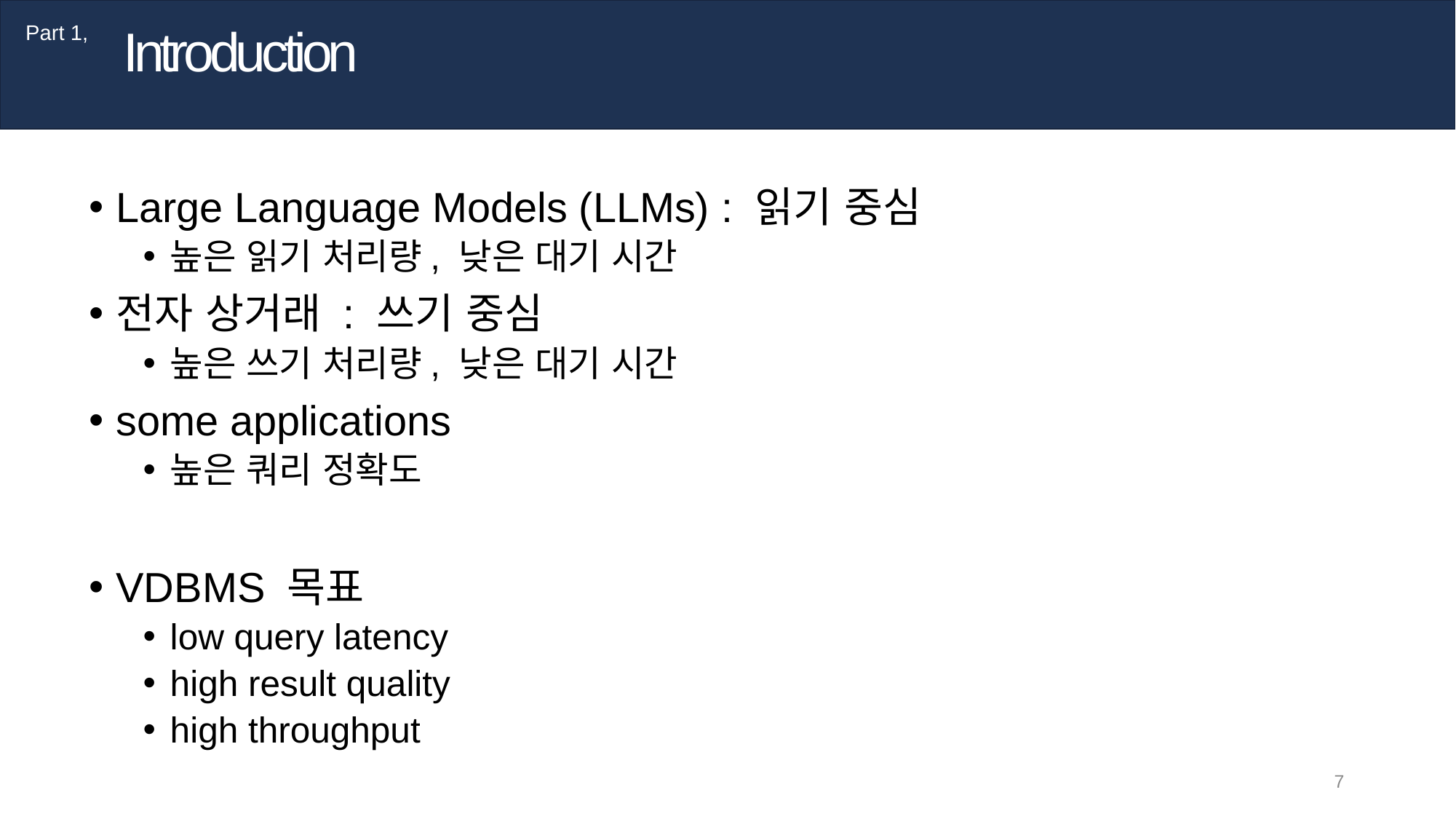

Introduction
Part 1,
Large Language Models (LLMs) : 읽기 중심
높은 읽기 처리량, 낮은 대기 시간
전자 상거래 : 쓰기 중심
높은 쓰기 처리량, 낮은 대기 시간
some applications
높은 쿼리 정확도

VDBMS 목표
low query latency
high result quality
high throughput
7